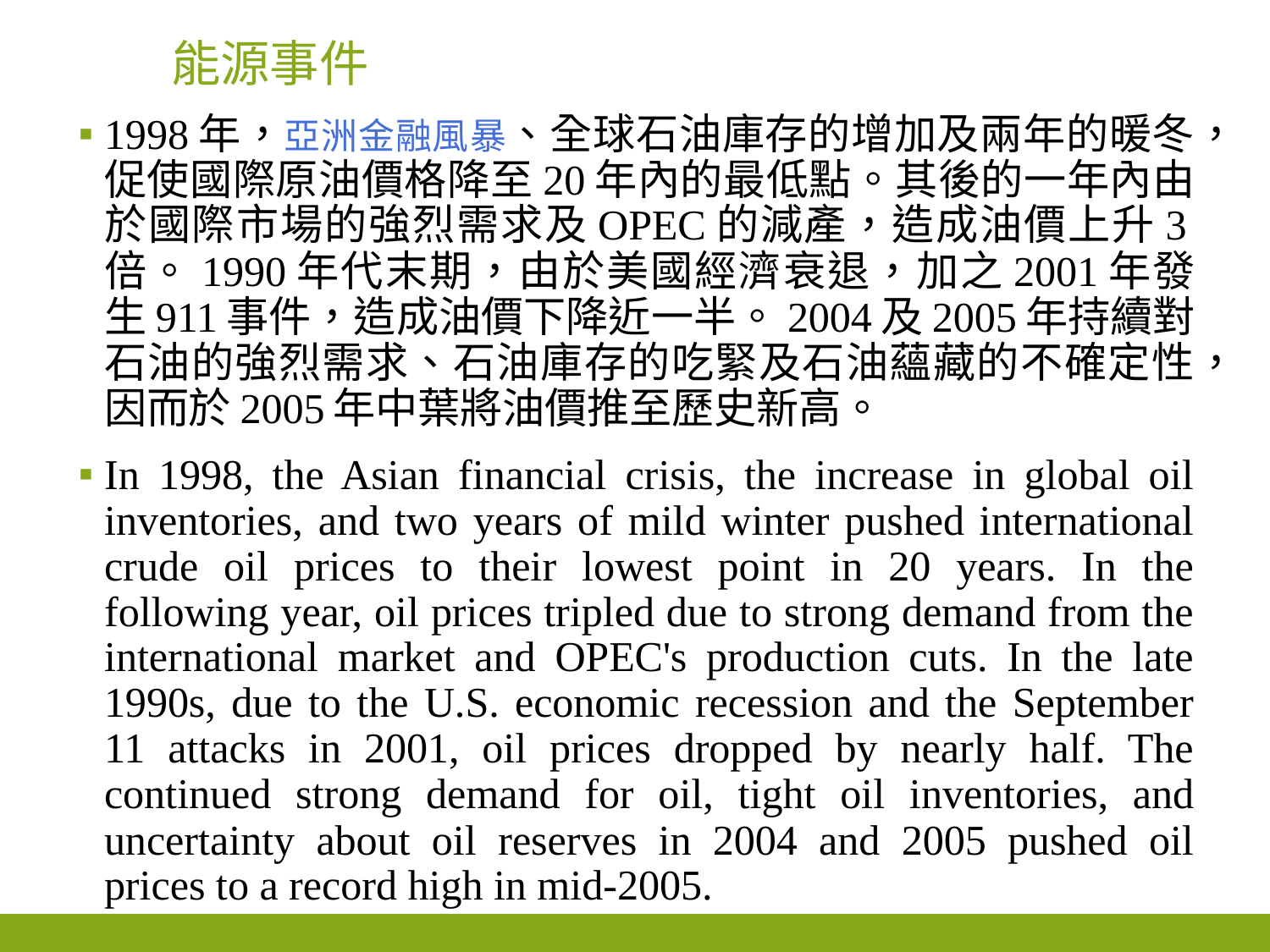

# 能源事件
1998年，亞洲金融風暴、全球石油庫存的增加及兩年的暖冬，促使國際原油價格降至20年內的最低點。其後的一年內由於國際市場的強烈需求及OPEC的減產，造成油價上升3倍。1990年代末期，由於美國經濟衰退，加之2001年發生911事件，造成油價下降近一半。2004及2005年持續對石油的強烈需求、石油庫存的吃緊及石油蘊藏的不確定性，因而於2005年中葉將油價推至歷史新高。
In 1998, the Asian financial crisis, the increase in global oil inventories, and two years of mild winter pushed international crude oil prices to their lowest point in 20 years. In the following year, oil prices tripled due to strong demand from the international market and OPEC's production cuts. In the late 1990s, due to the U.S. economic recession and the September 11 attacks in 2001, oil prices dropped by nearly half. The continued strong demand for oil, tight oil inventories, and uncertainty about oil reserves in 2004 and 2005 pushed oil prices to a record high in mid-2005.